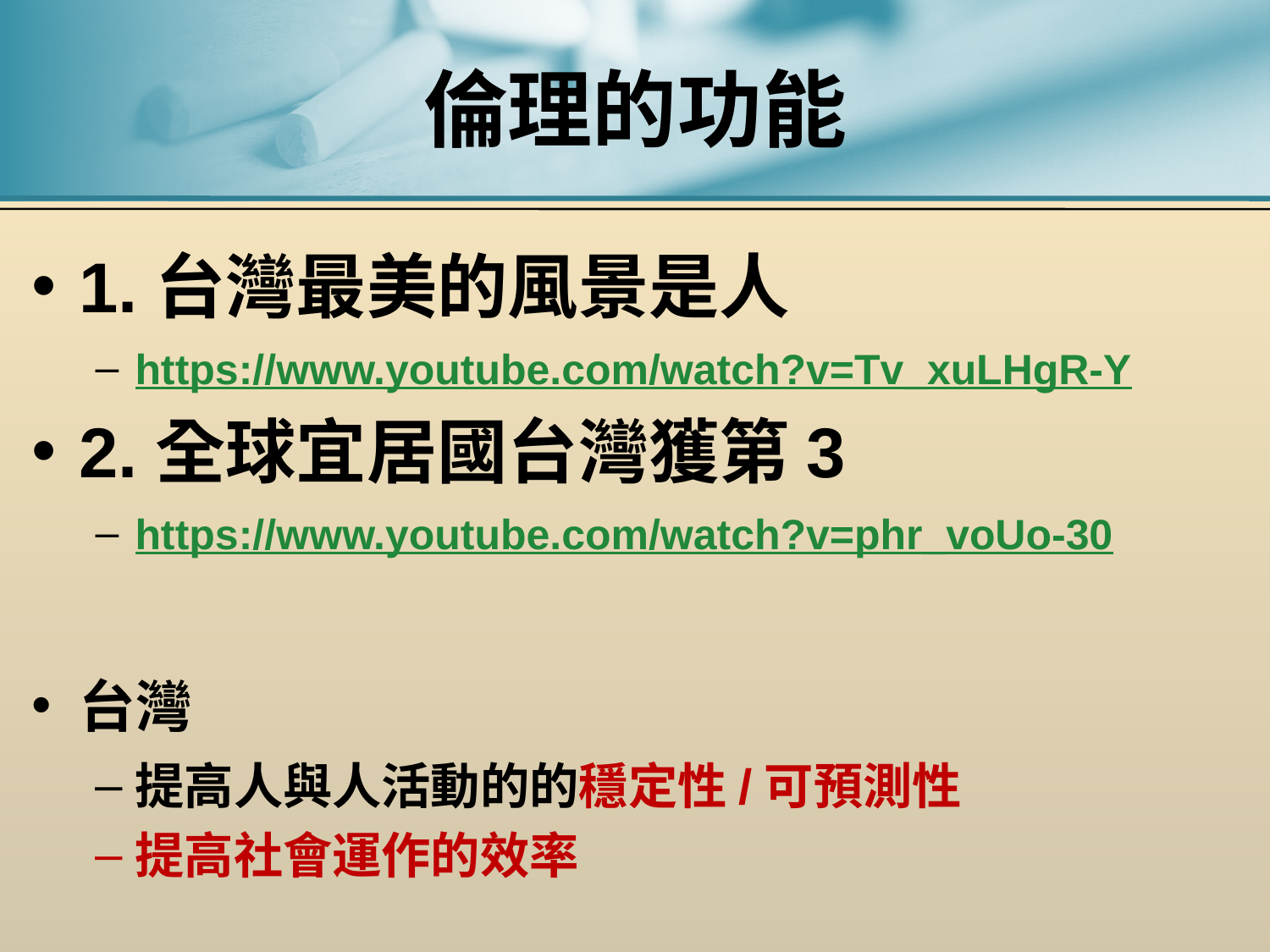

# 倫理的功能
1.台灣最美的風景是人
https://www.youtube.com/watch?v=Tv_xuLHgR-Y
2.全球宜居國台灣獲第3
https://www.youtube.com/watch?v=phr_voUo-30

台灣
提高人與人活動的的穩定性/可預測性
提高社會運作的效率